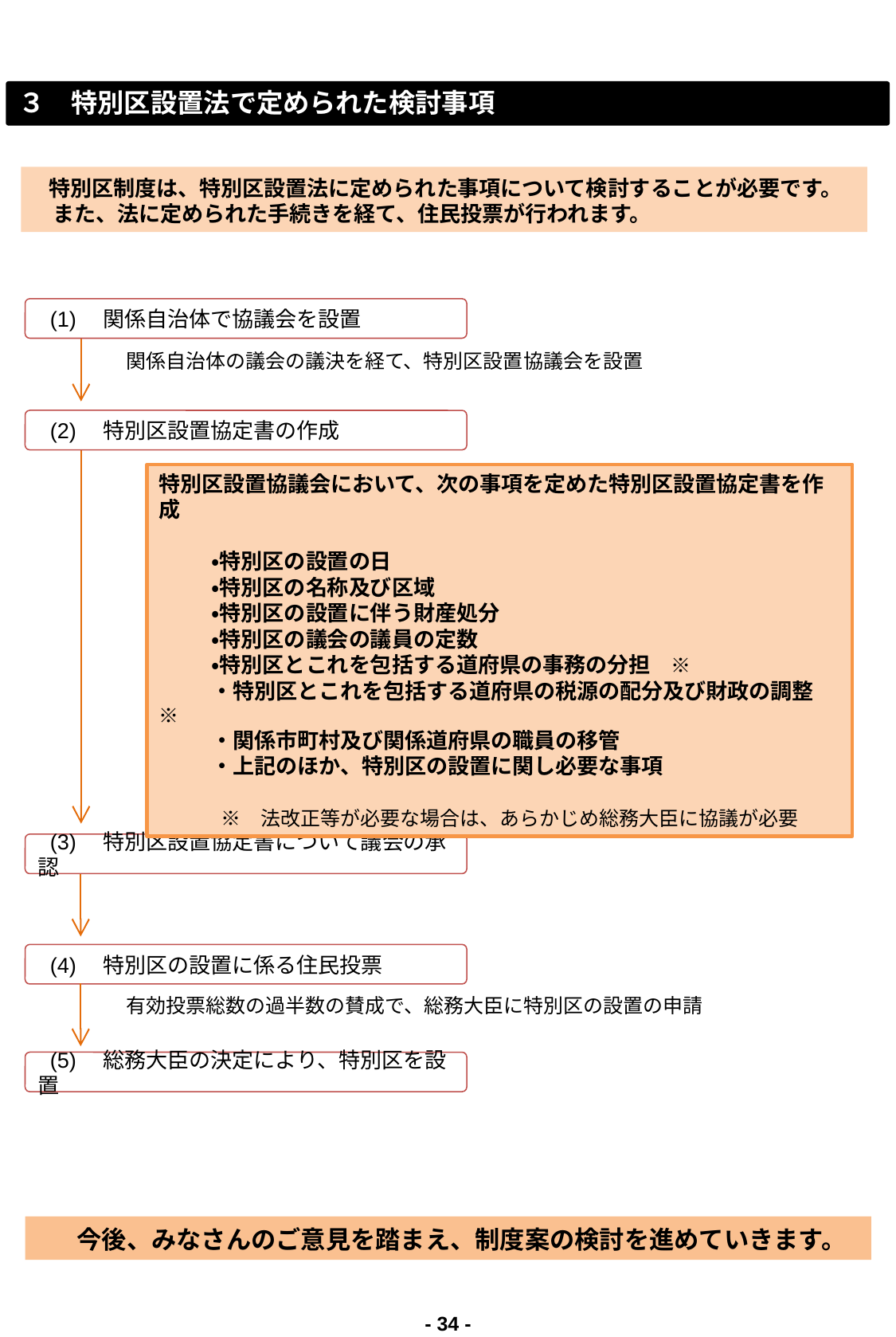

３　特別区設置法で定められた検討事項
  特別区制度は、特別区設置法に定められた事項について検討することが必要です。
   また、法に定められた手続きを経て、住民投票が行われます。
  (1)　関係自治体で協議会を設置
                   関係自治体の議会の議決を経て、特別区設置協議会を設置
  (2)　特別区設置協定書の作成
特別区設置協議会において、次の事項を定めた特別区設置協定書を作成

　　  ・特別区の設置の日
　　  ・特別区の名称及び区域
　　  ・特別区の設置に伴う財産処分
　　  ・特別区の議会の議員の定数
　　  ・特別区とこれを包括する道府県の事務の分担　※
　　  ・特別区とこれを包括する道府県の税源の配分及び財政の調整　※
　　  ・関係市町村及び関係道府県の職員の移管
　　  ・上記のほか、特別区の設置に関し必要な事項

　　    ※　法改正等が必要な場合は、あらかじめ総務大臣に協議が必要
  (3)　特別区設置協定書について議会の承認
  (4)　特別区の設置に係る住民投票
                   有効投票総数の過半数の賛成で、総務大臣に特別区の設置の申請
  (5)　総務大臣の決定により、特別区を設置
　今後、みなさんのご意見を踏まえ、制度案の検討を進めていきます。
- 34 -